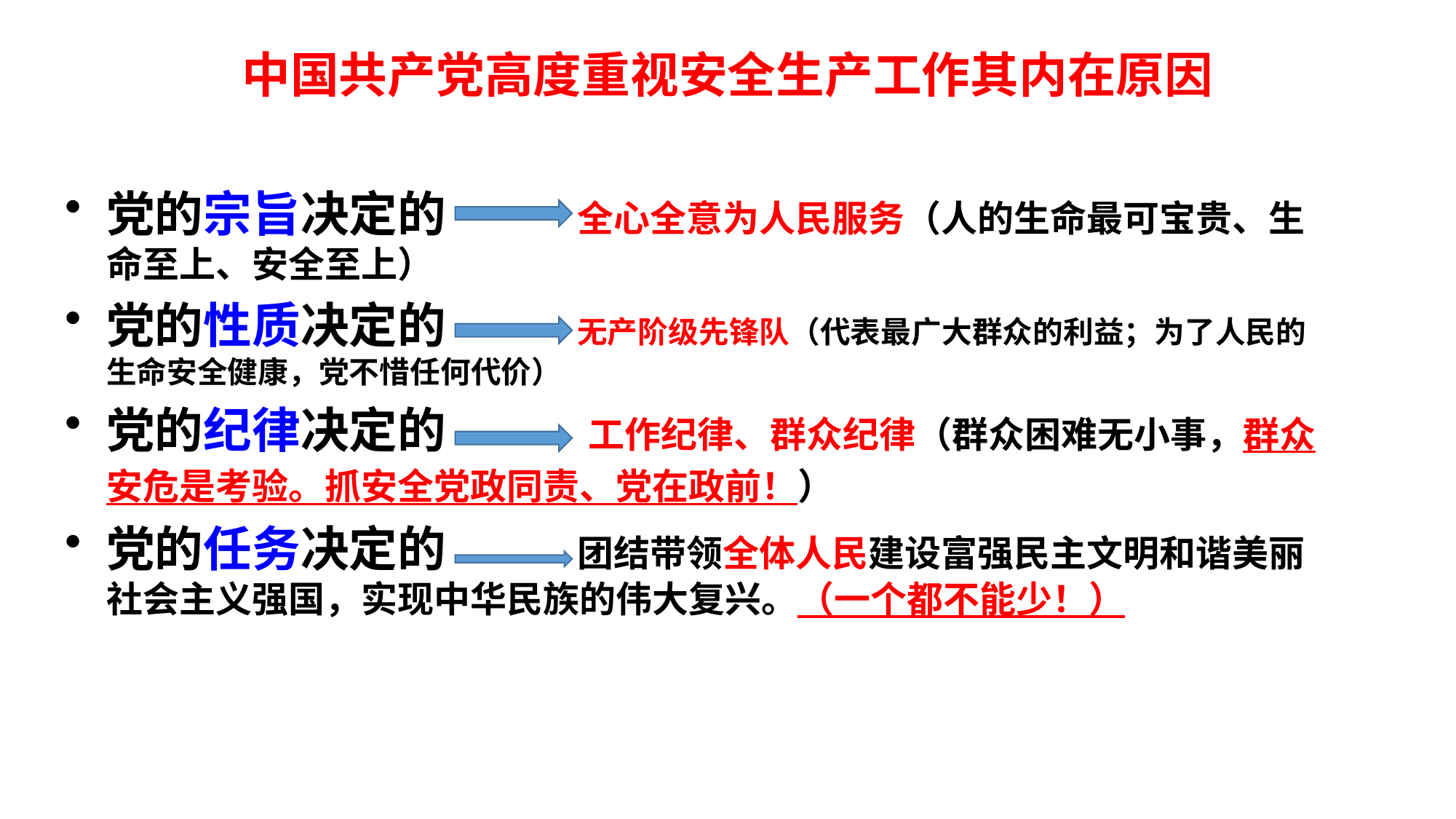

中国共产党高度重视安全生产工作其内在原因
党的宗旨决定的            全心全意为人民服务（人的生命最可宝贵、生命至上、安全至上）
党的性质决定的            无产阶级先锋队（代表最广大群众的利益；为了人民的生命安全健康，党不惜任何代价）
党的纪律决定的             工作纪律、群众纪律（群众困难无小事，群众安危是考验。抓安全党政同责、党在政前！）
党的任务决定的            团结带领全体人民建设富强民主文明和谐美丽社会主义强国，实现中华民族的伟大复兴。（一个都不能少！）

46